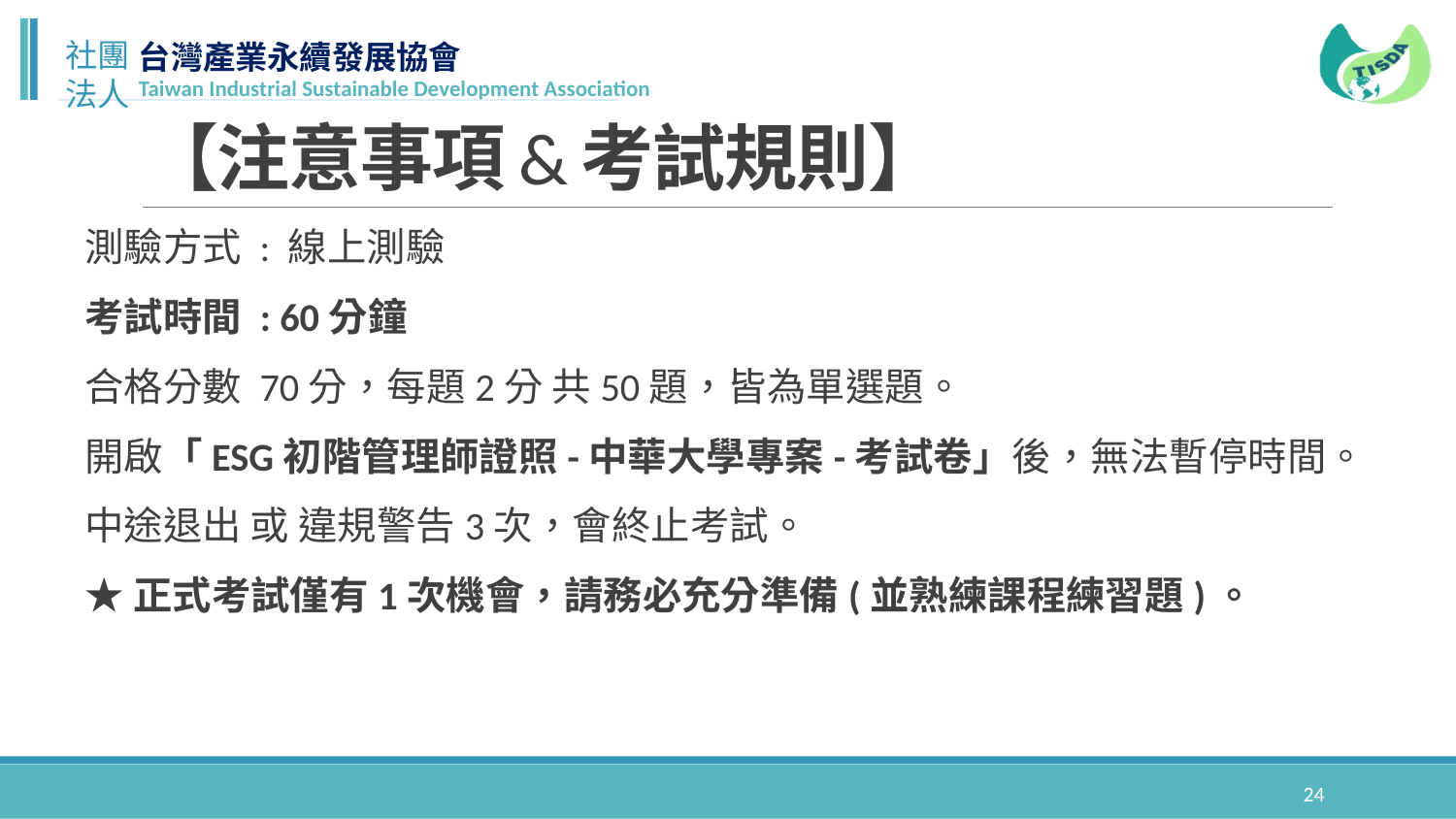

# 【注意事項&考試規則】
測驗方式 : 線上測驗
考試時間 : 60分鐘
合格分數 70分，每題2分 共50題，皆為單選題。
開啟「ESG初階管理師證照-中華大學專案-考試卷」後，無法暫停時間。
中途退出 或 違規警告3次，會終止考試。
★正式考試僅有1次機會，請務必充分準備(並熟練課程練習題)。
24